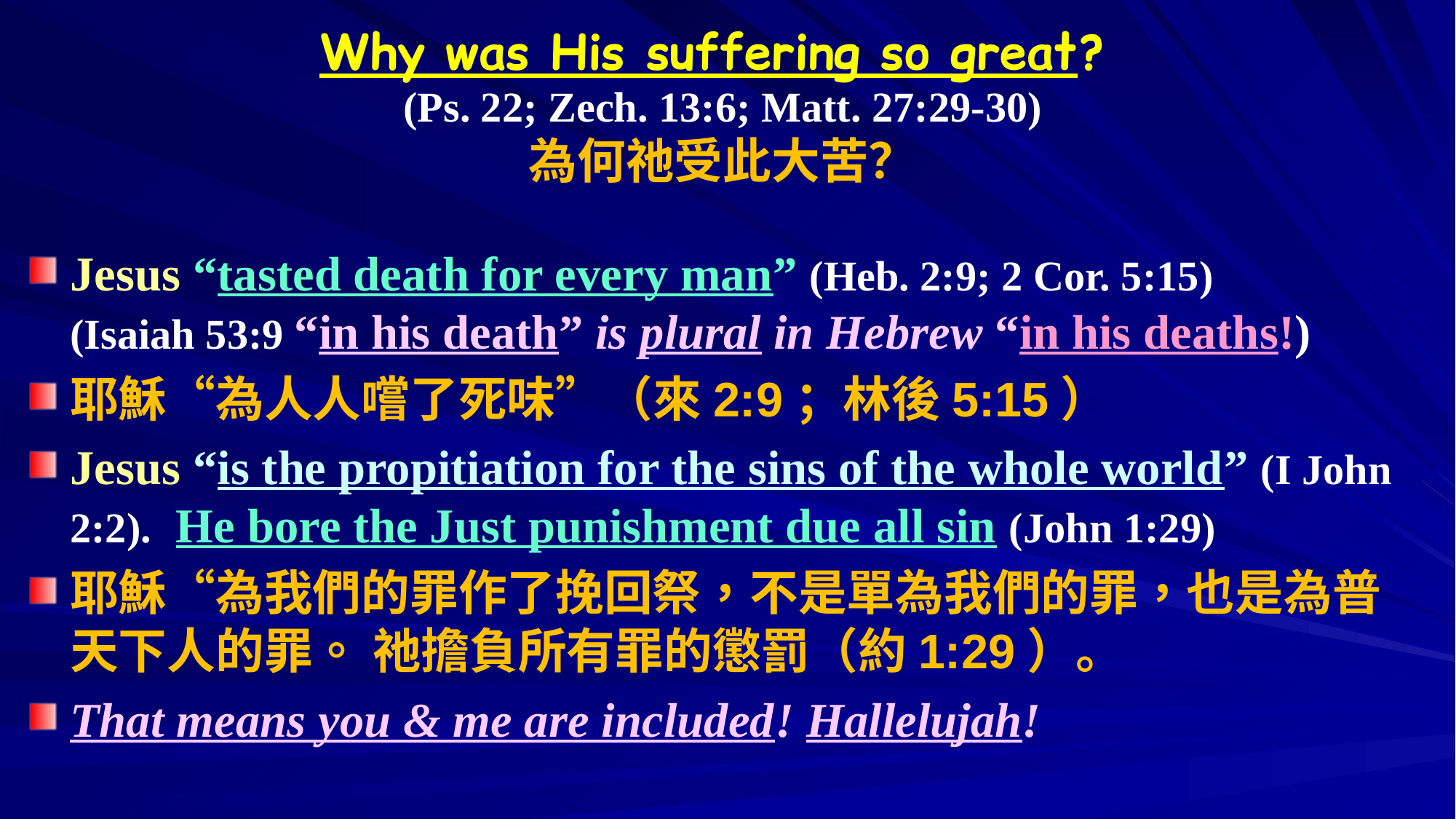

# Why was His suffering so great? (Ps. 22; Zech. 13:6; Matt. 27:29-30) 為何祂受此大苦？
Jesus “tasted death for every man” (Heb. 2:9; 2 Cor. 5:15)         (Isaiah 53:9 “in his death” is plural in Hebrew “in his deaths!)
耶穌“為人人嚐了死味”（來2:9；林後5:15）
Jesus “is the propitiation for the sins of the whole world” (I John 2:2).  He bore the Just punishment due all sin (John 1:29)
耶穌“為我們的罪作了挽回祭，不是單為我們的罪，也是為普天下人的罪。 祂擔負所有罪的懲罰（約1:29）。
That means you & me are included! Hallelujah!